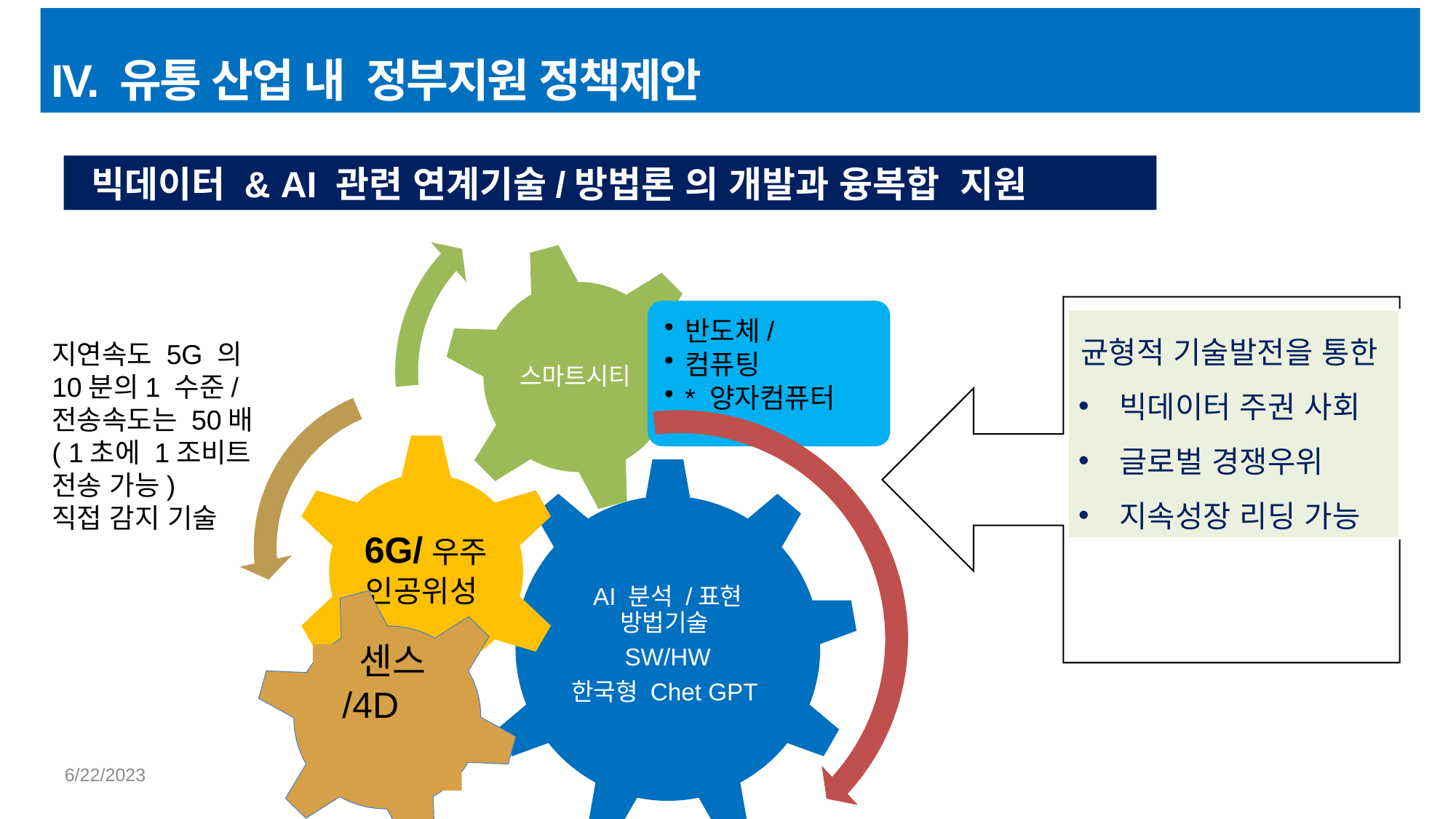

IV. 유통 산업 내  정부지원 정책제안

 빅데이터 & AI 관련 연계기술/방법론 의 개발과 융복합  지원
AI 분석 /표현 방법기술
SW/HW
한국형 Chet GPT
6G/우주 인공위성
스마트시티
반도체/
컴퓨팅
* 양자컴퓨터

균형적 기술발전을 통한
빅데이터 주권 사회
글로벌 경쟁우위
지속성장 리딩 가능
지연속도 5G 의 10분의1 수준/ 전송속도는 50배( 1초에 1조비트 전송 가능)
직접 감지 기술

 센스/4D
6/22/2023